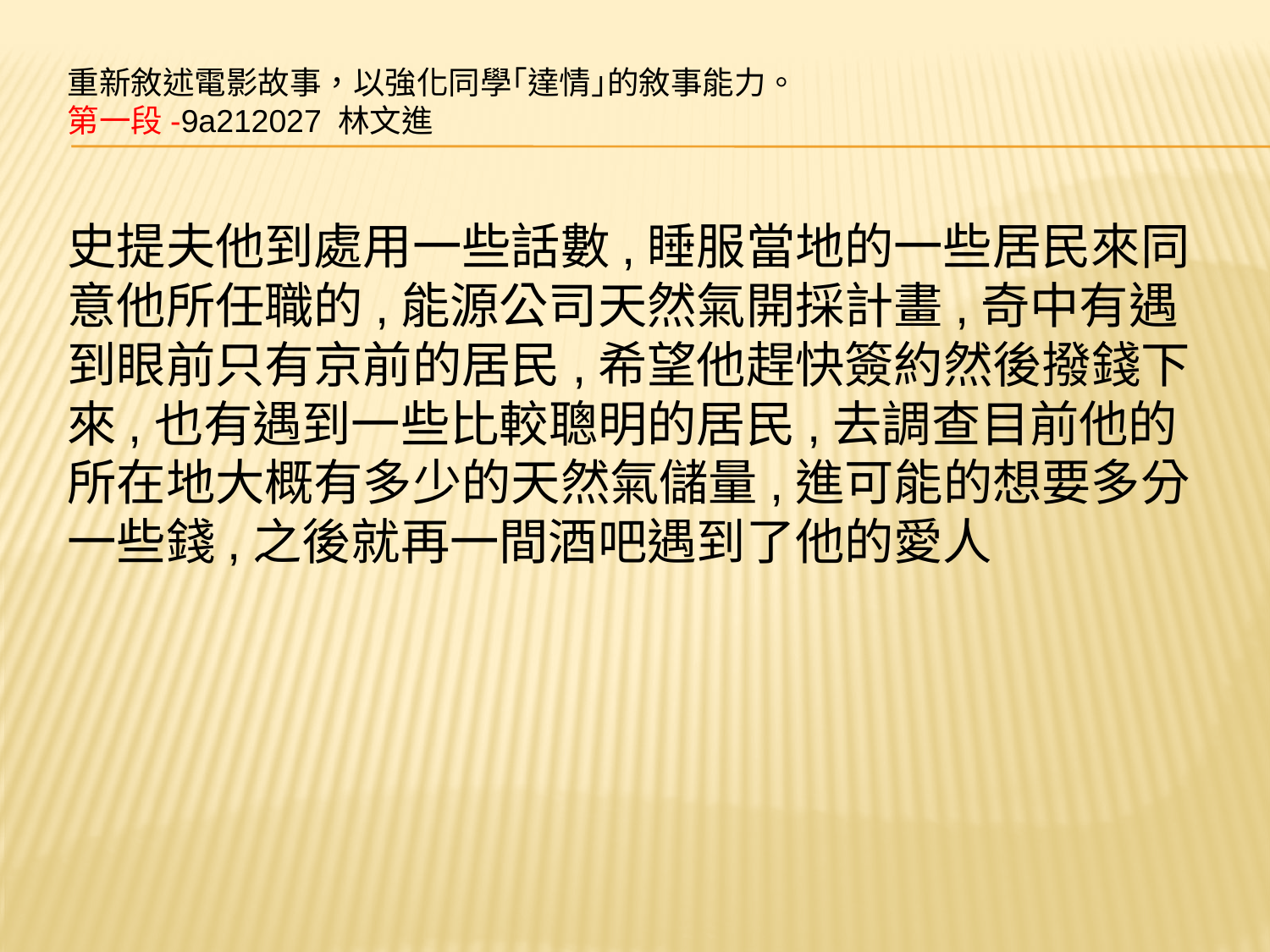

重新敘述電影故事，以強化同學｢達情｣的敘事能力。
第一段-9a212027 林文進

史提夫他到處用一些話數,睡服當地的一些居民來同意他所任職的,能源公司天然氣開採計畫,奇中有遇到眼前只有京前的居民,希望他趕快簽約然後撥錢下來,也有遇到一些比較聰明的居民,去調查目前他的所在地大概有多少的天然氣儲量,進可能的想要多分一些錢,之後就再一間酒吧遇到了他的愛人